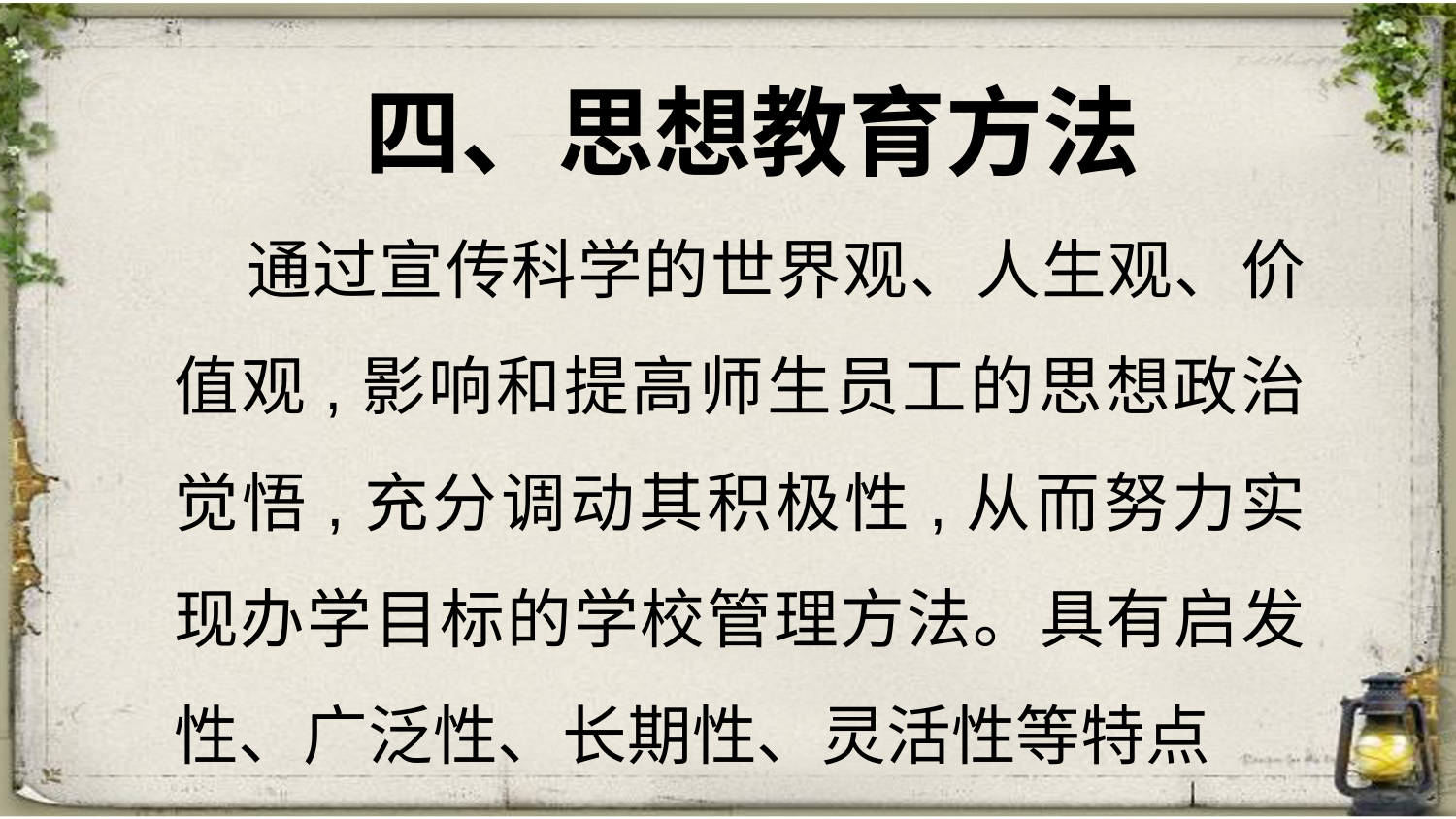

四、思想教育方法
通过宣传科学的世界观、人生观、价值观,影响和提高师生员工的思想政治觉悟,充分调动其积极性,从而努力实现办学目标的学校管理方法。具有启发性、广泛性、长期性、灵活性等特点